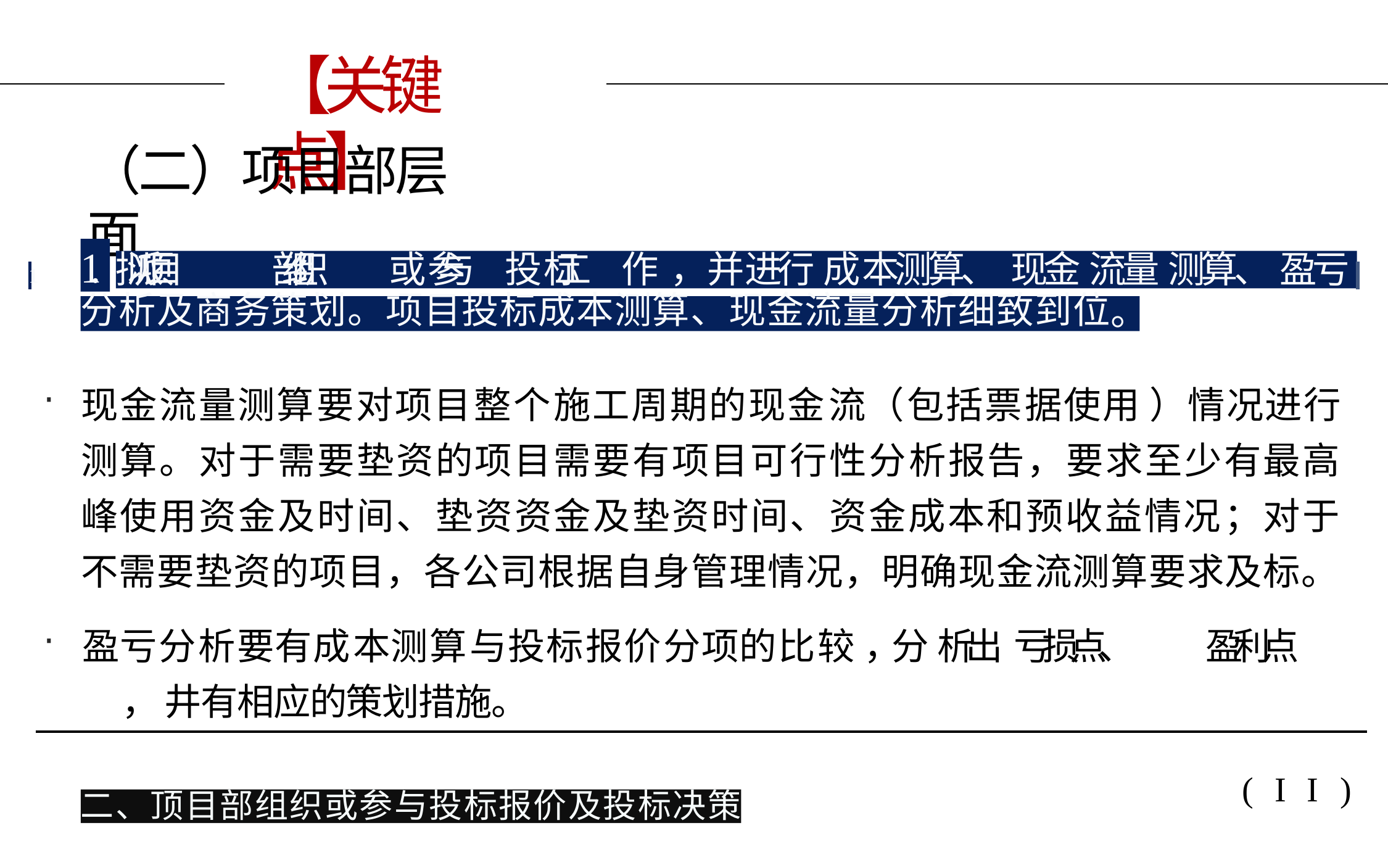

# 【关键点】

（二）项目部层面
1.
拟派项目	部组织	或	参与	投	标工	作	，并进行 成本测算、 现金 流量 测算、 盈亏 I

1

。
分析及商务策划。项目投标成本测算、现金流量分析细致到位
现金流量测算要对项目整个施工周期的现金流（包括票据使用）情况进行 测算。对于需要垫资的项目需要有项目可行性分析报告，要求至少有最高 峰使用资金及时间、垫资资金及垫资时间、资金成本和预收益情况；对于 不需要垫资的项目，各公司根据自身管理情况，明确现金流测算要求及标。
盈亏分析要有成本测算与投标报价分项的比较 ，分 析出 亏损点、	盈利点	， 井有相应的策划措施。

(II)
二、顶目部组织或参与投标报价及投标决策